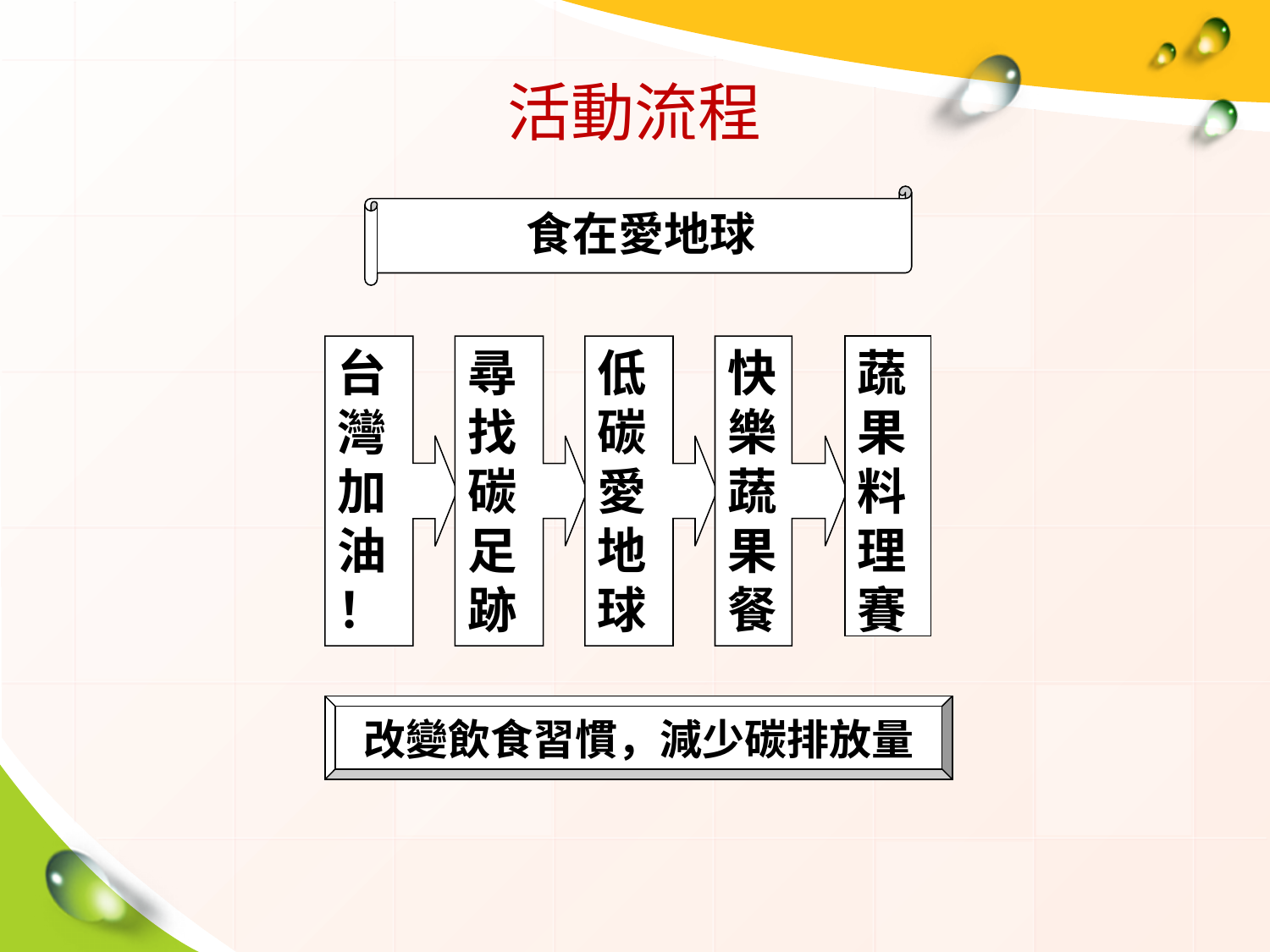

活動流程
食在愛地球
台
灣
加
油
！
尋
找
碳
足
跡
低
碳
愛
地
球
快
樂
蔬
果
餐
蔬
果
料
理
賽

改變飲食習慣，減少碳排放量